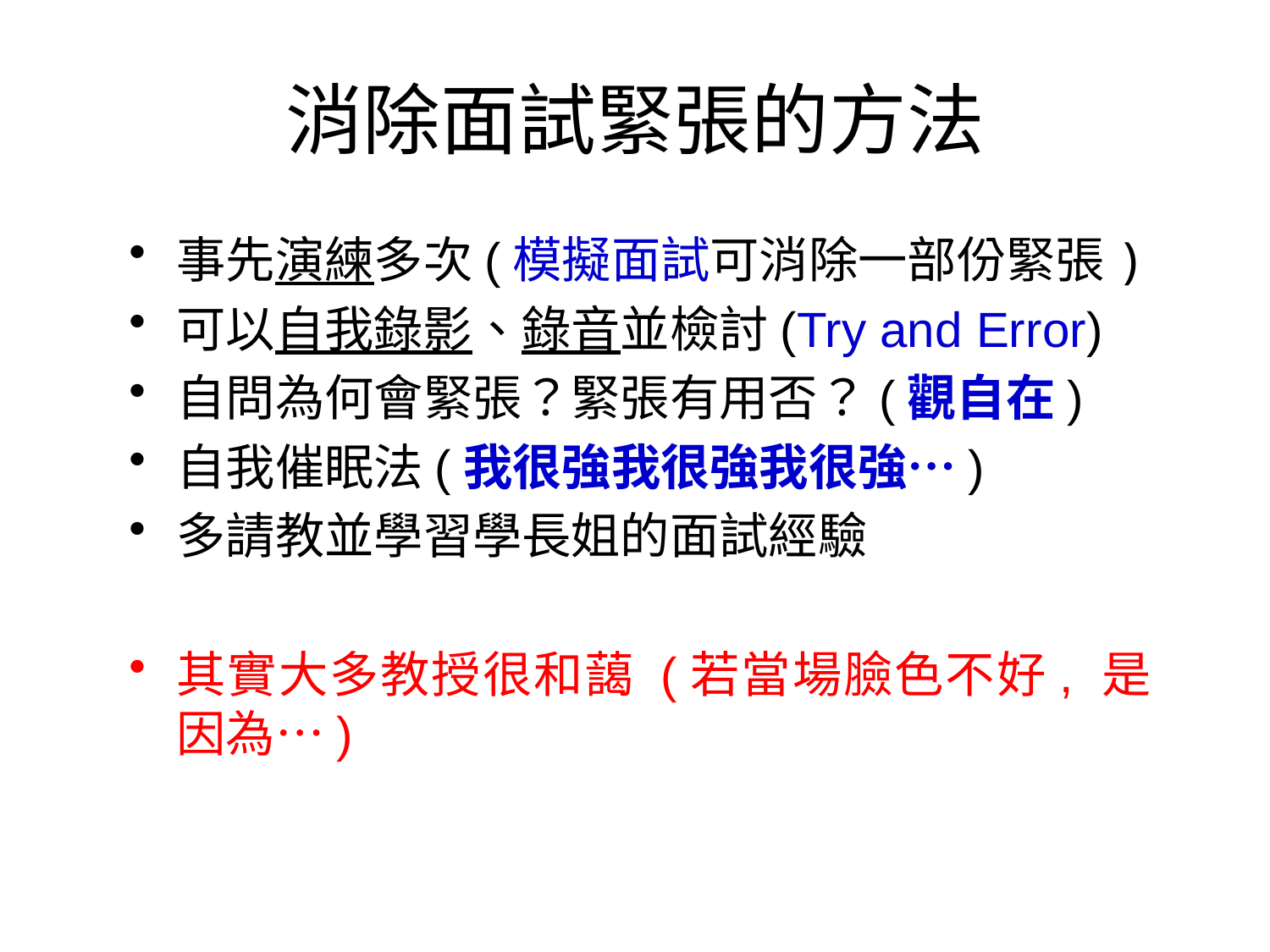

# 消除面試緊張的方法
事先演練多次(模擬面試可消除一部份緊張)
可以自我錄影、錄音並檢討(Try and Error)
自問為何會緊張？緊張有用否？(觀自在)
自我催眠法(我很強我很強我很強…)
多請教並學習學長姐的面試經驗

其實大多教授很和藹 (若當場臉色不好, 是因為…)